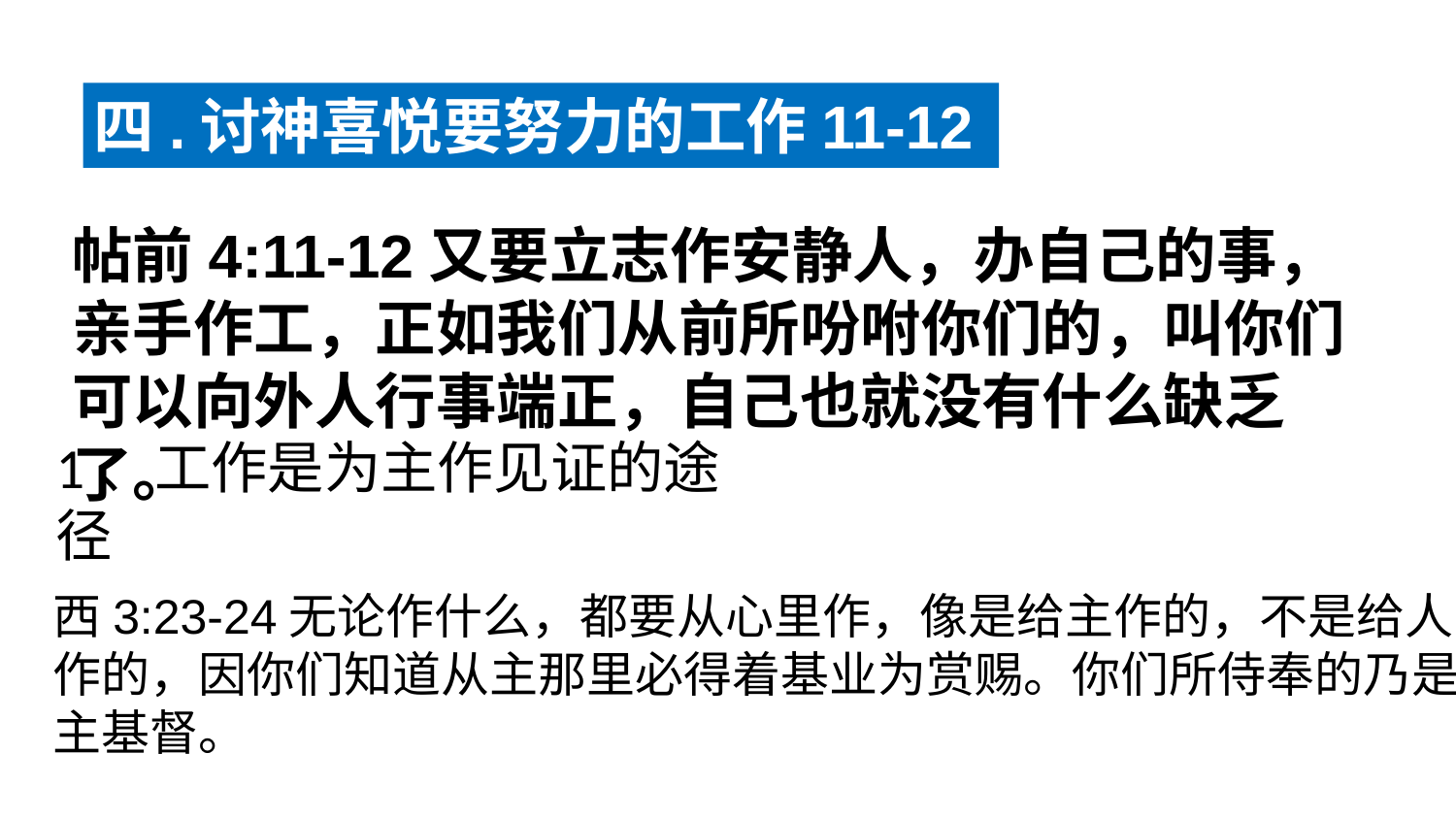

四.讨神喜悦要努力的工作11-12

帖前4:11-12又要立志作安静人，办自己的事，亲手作工，正如我们从前所吩咐你们的，叫你们可以向外人行事端正，自己也就没有什么缺乏了。
1、工作是为主作见证的途径
西3:23-24无论作什么，都要从心里作，像是给主作的，不是给人作的，因你们知道从主那里必得着基业为赏赐。你们所侍奉的乃是主基督。